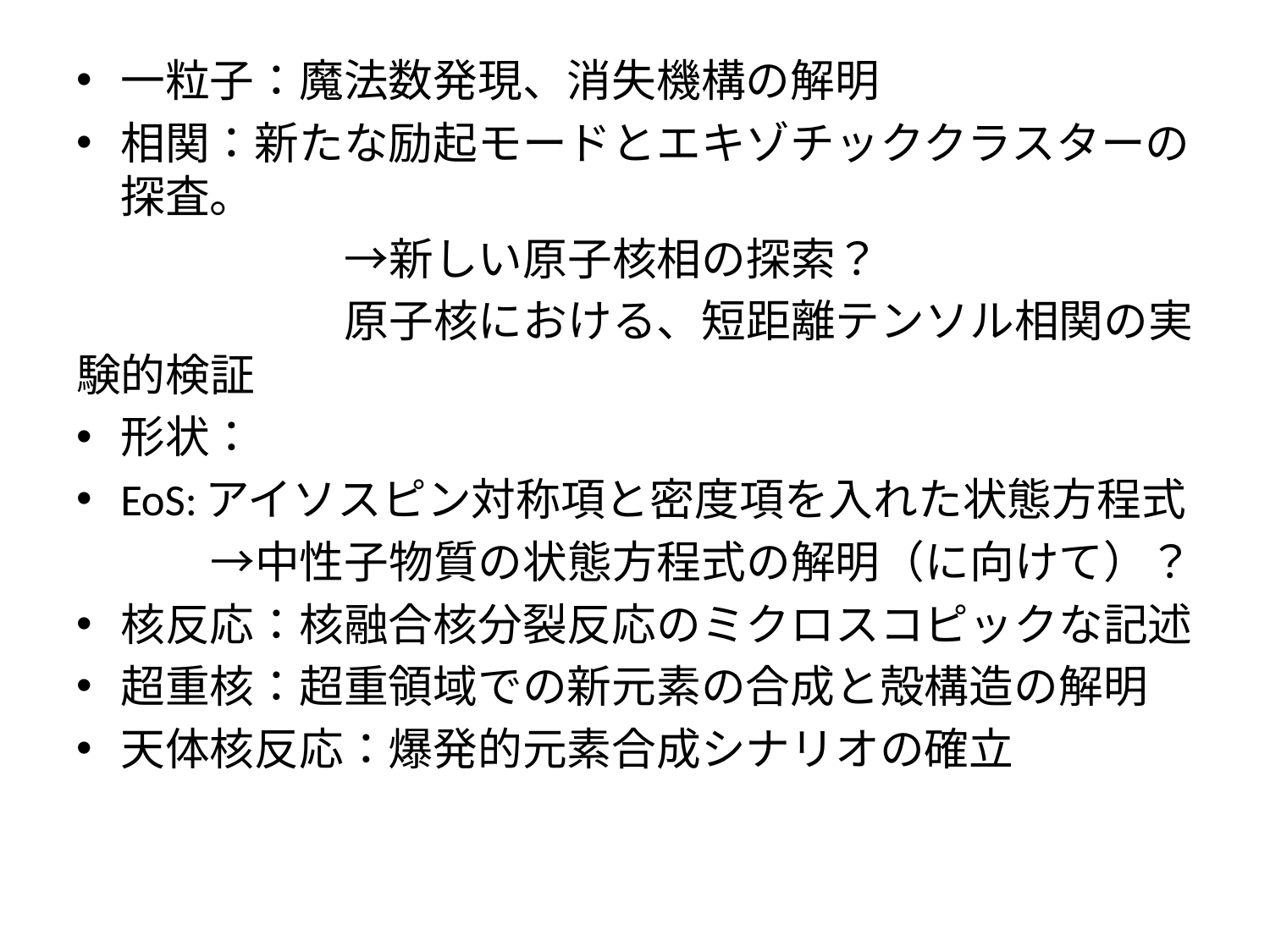

一粒子：魔法数発現、消失機構の解明
相関：新たな励起モードとエキゾチッククラスターの探査。
　　　　　　→新しい原子核相の探索？
　　　　　　原子核における、短距離テンソル相関の実験的検証
形状：
EoS:アイソスピン対称項と密度項を入れた状態方程式
　　　→中性子物質の状態方程式の解明（に向けて）？
核反応：核融合核分裂反応のミクロスコピックな記述
超重核：超重領域での新元素の合成と殻構造の解明
天体核反応：爆発的元素合成シナリオの確立